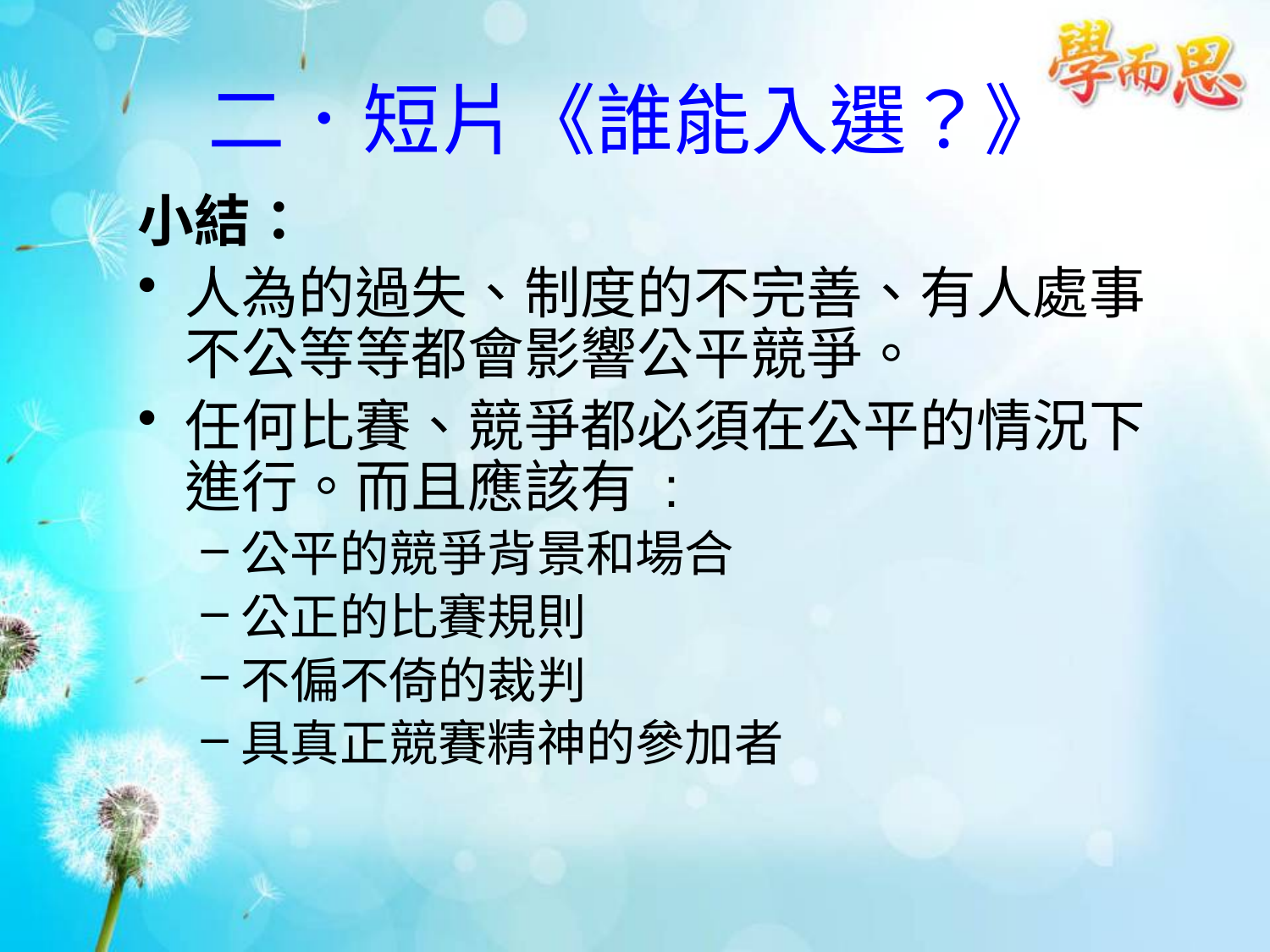

# 二．短片《誰能入選？》
小結：
人為的過失、制度的不完善、有人處事不公等等都會影響公平競爭。
任何比賽、競爭都必須在公平的情況下進行。而且應該有 :
公平的競爭背景和場合
公正的比賽規則
不偏不倚的裁判
具真正競賽精神的參加者